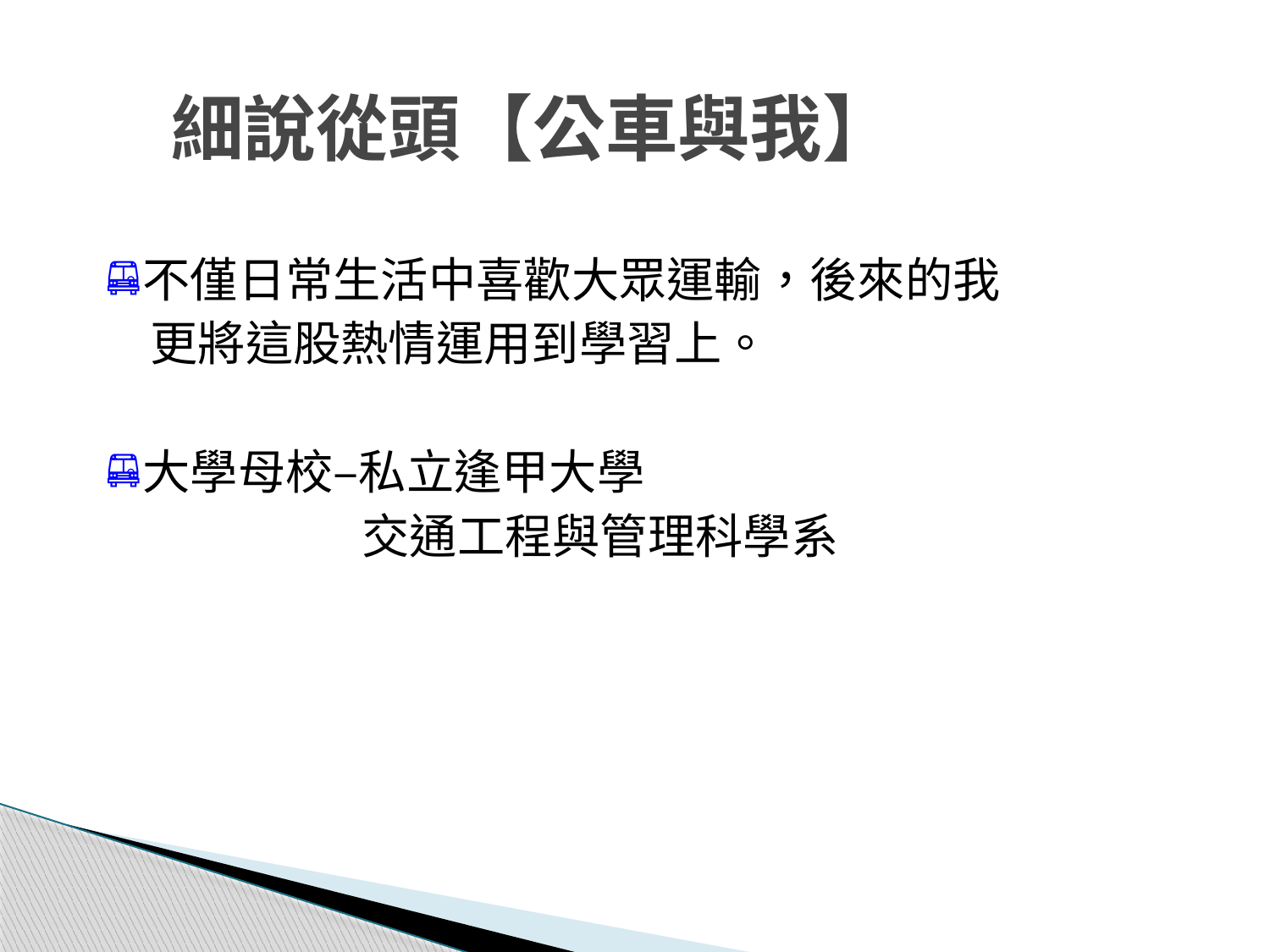

細說從頭【公車與我】
不僅日常生活中喜歡大眾運輸，後來的我
   更將這股熱情運用到學習上。

大學母校–私立逢甲大學
                       交通工程與管理科學系